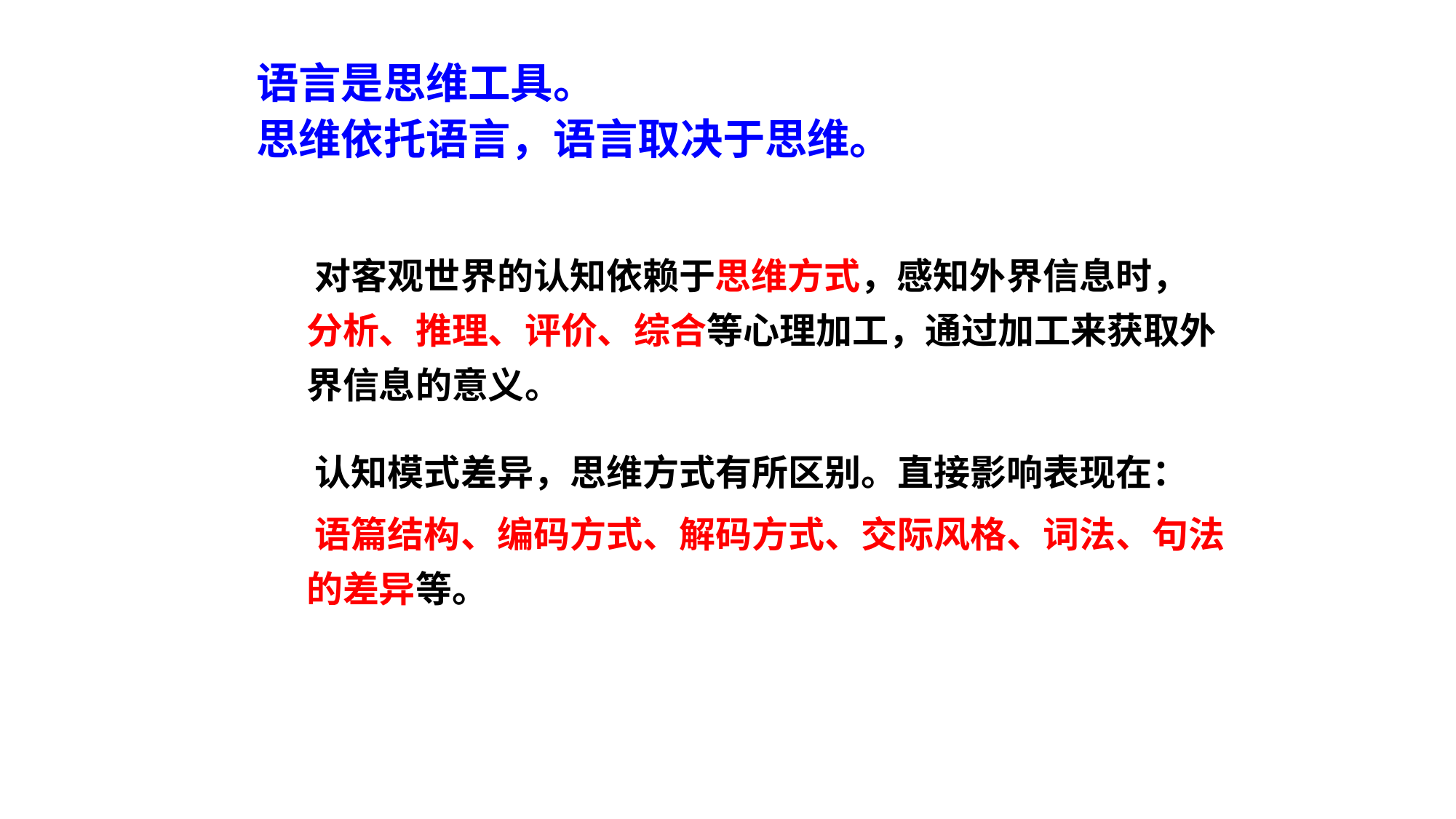

语言是思维工具。
思维依托语言，语言取决于思维。
     对客观世界的认知依赖于思维方式，感知外界信息时， 分析、推理、评价、综合等心理加工，通过加工来获取外界信息的意义。

     认知模式差异，思维方式有所区别。直接影响表现在：
     语篇结构、编码方式、解码方式、交际风格、词法、句法的差异等。